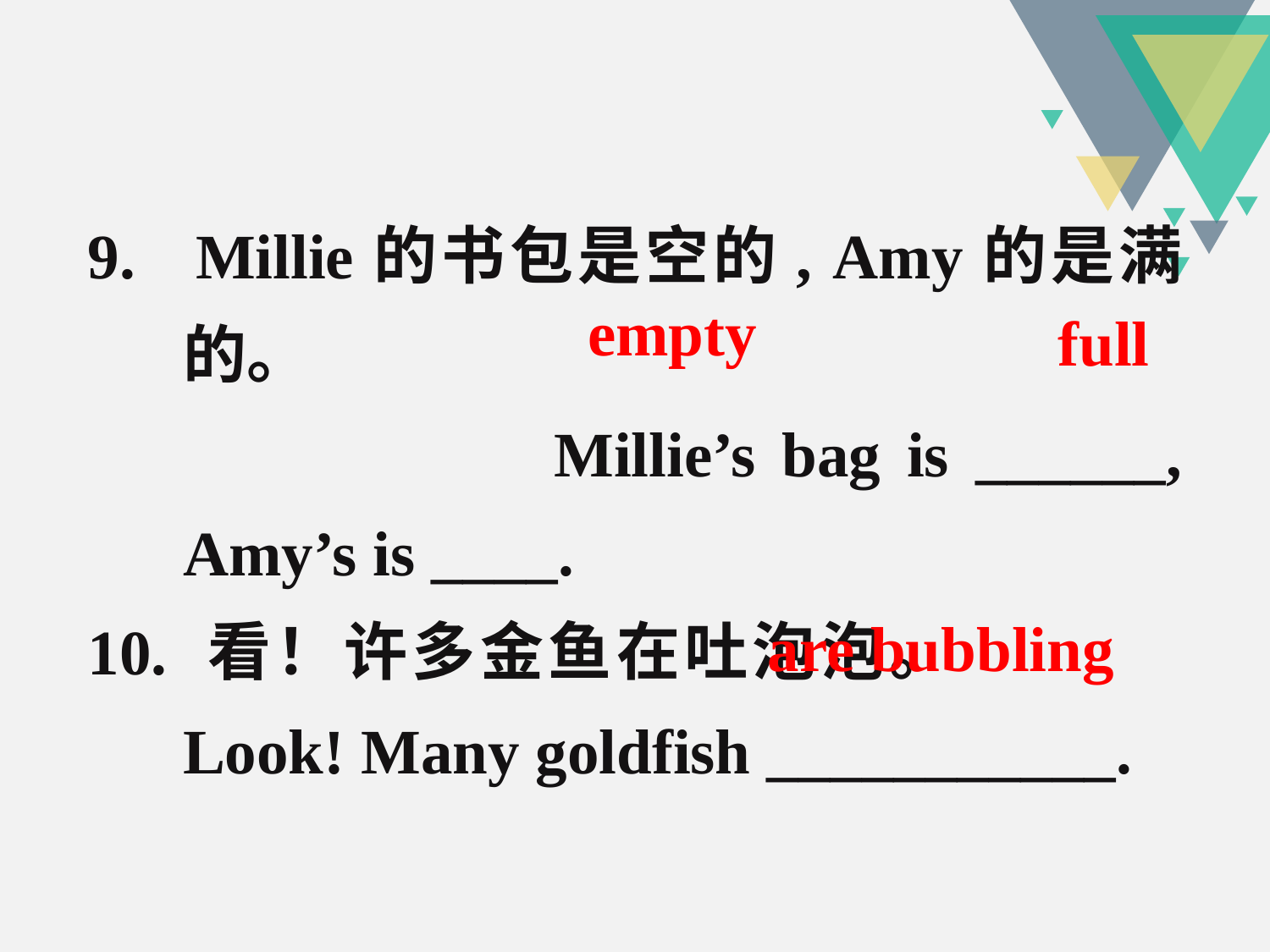

9.   Millie的书包是空的, Amy的是满的。                                                                           Millie’s bag is ______, Amy’s is ____.
10. 看！许多金鱼在吐泡泡。             Look! Many goldfish ___________.
empty
full
are bubbling